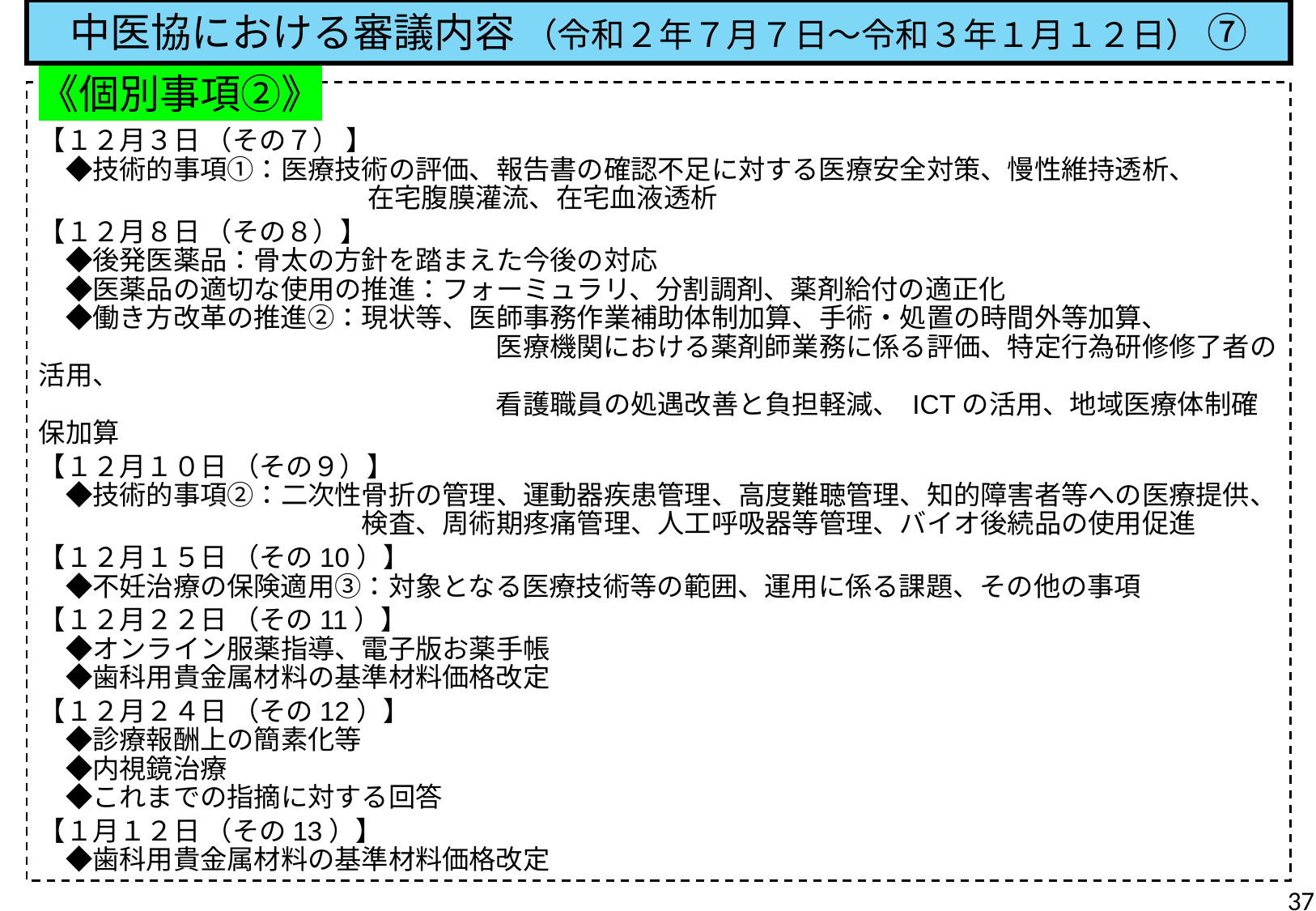

中医協における審議内容 （令和２年７月７日～令和３年１月１２日） ⑦
《個別事項②》
【１２月３日 （その７） 】
　◆技術的事項①：医療技術の評価、報告書の確認不足に対する医療安全対策、慢性維持透析、
　　　　　　　　　　　　 在宅腹膜灌流、在宅血液透析
【１２月８日 （その８）】
　◆後発医薬品：骨太の方針を踏まえた今後の対応
　◆医薬品の適切な使用の推進：フォーミュラリ、分割調剤、薬剤給付の適正化
　◆働き方改革の推進②：現状等、医師事務作業補助体制加算、手術・処置の時間外等加算、
　　　　　　　　　　　　　　　　　医療機関における薬剤師業務に係る評価、特定行為研修修了者の活用、
　　　　　　　　　　　　　　　　　看護職員の処遇改善と負担軽減、 ICTの活用、地域医療体制確保加算
【１２月１０日 （その９）】
　◆技術的事項②：二次性骨折の管理、運動器疾患管理、高度難聴管理、知的障害者等への医療提供、
　　　　　　　　　　　　検査、周術期疼痛管理、人工呼吸器等管理、バイオ後続品の使用促進
【１２月１５日 （その10）】
　◆不妊治療の保険適用③：対象となる医療技術等の範囲、運用に係る課題、その他の事項
【１２月２２日 （その11）】
　◆オンライン服薬指導、電子版お薬手帳
　◆歯科用貴金属材料の基準材料価格改定
【１２月２４日 （その12）】
　◆診療報酬上の簡素化等
　◆内視鏡治療
　◆これまでの指摘に対する回答
【１月１２日 （その13）】
　◆歯科用貴金属材料の基準材料価格改定
37